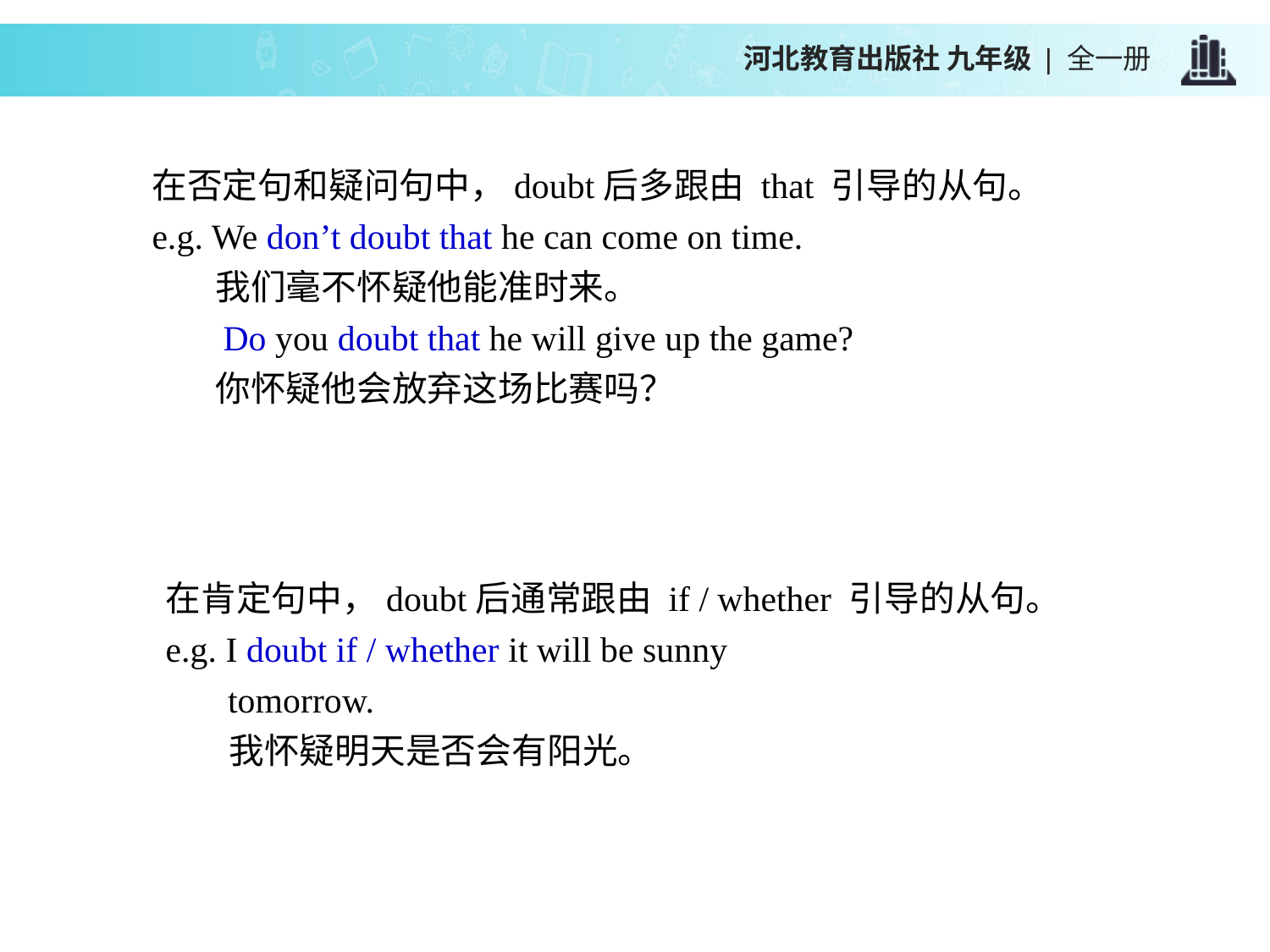

在否定句和疑问句中，doubt后多跟由 that 引导的从句。
e.g. We don’t doubt that he can come on time.
       我们毫不怀疑他能准时来。
        Do you doubt that he will give up the game?
       你怀疑他会放弃这场比赛吗？
在肯定句中，doubt后通常跟由 if / whether 引导的从句。
e.g. I doubt if / whether it will be sunny
       tomorrow.
       我怀疑明天是否会有阳光。